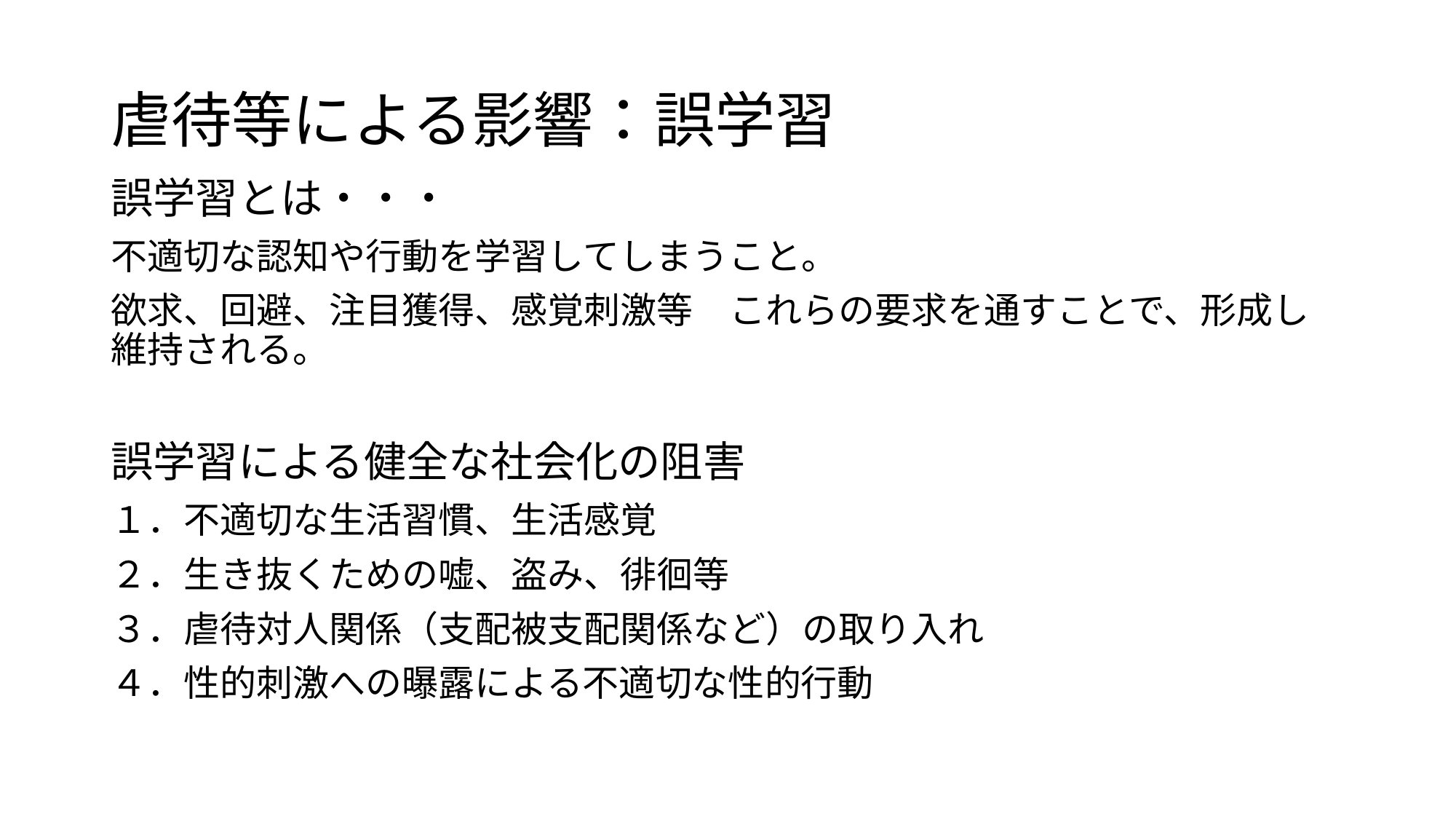

# 虐待等による影響：誤学習
誤学習とは・・・
不適切な認知や行動を学習してしまうこと。
欲求、回避、注目獲得、感覚刺激等　これらの要求を通すことで、形成し維持される。

誤学習による健全な社会化の阻害
１．不適切な生活習慣、生活感覚
２．生き抜くための嘘、盗み、徘徊等
３．虐待対人関係（支配被支配関係など）の取り入れ
４．性的刺激への曝露による不適切な性的行動